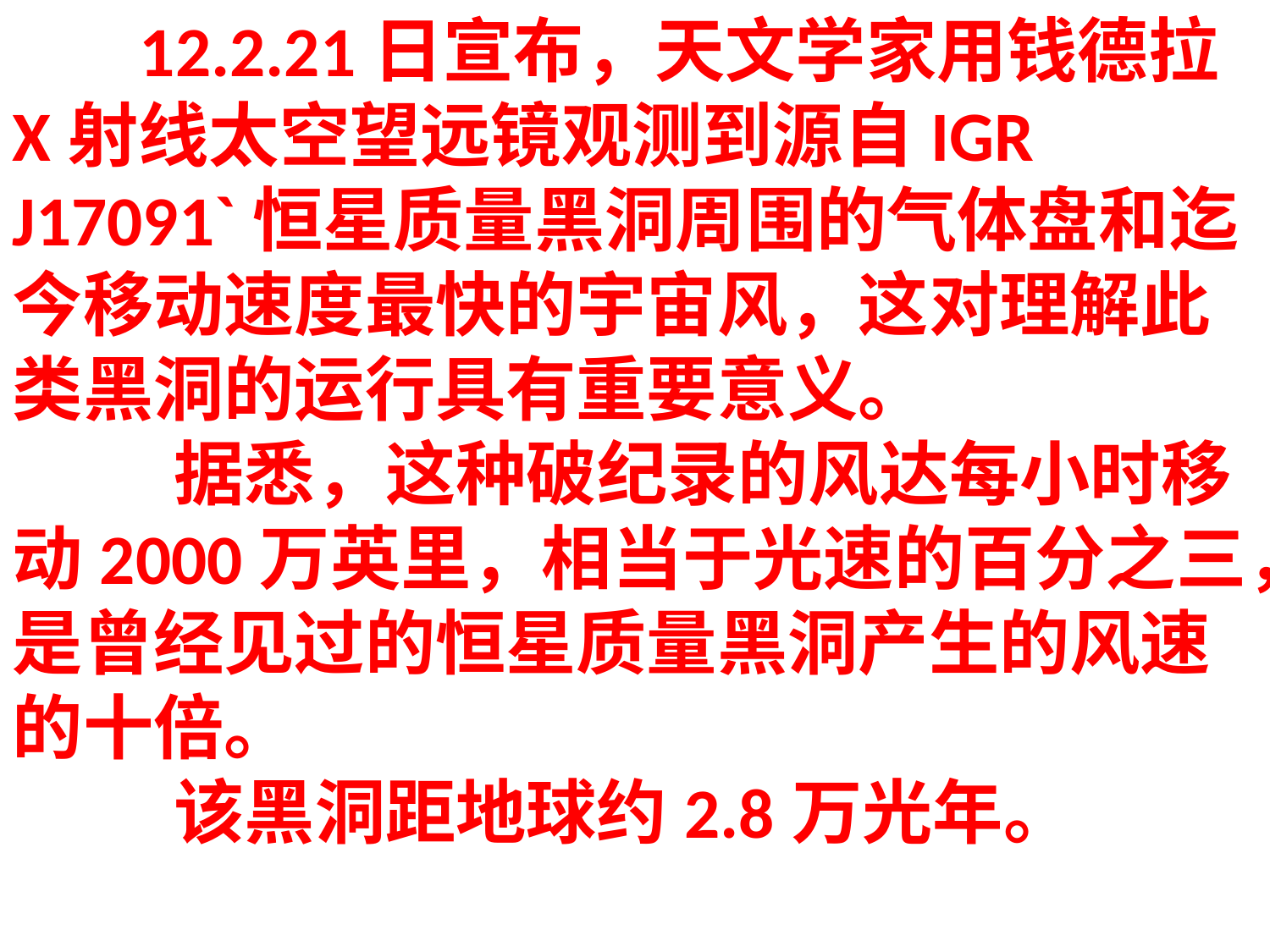

12.2.21日宣布，天文学家用钱德拉X射线太空望远镜观测到源自IGR J17091`恒星质量黑洞周围的气体盘和迄今移动速度最快的宇宙风，这对理解此类黑洞的运行具有重要意义。
         据悉，这种破纪录的风达每小时移动2000万英里，相当于光速的百分之三，是曾经见过的恒星质量黑洞产生的风速的十倍。
         该黑洞距地球约2.8万光年。